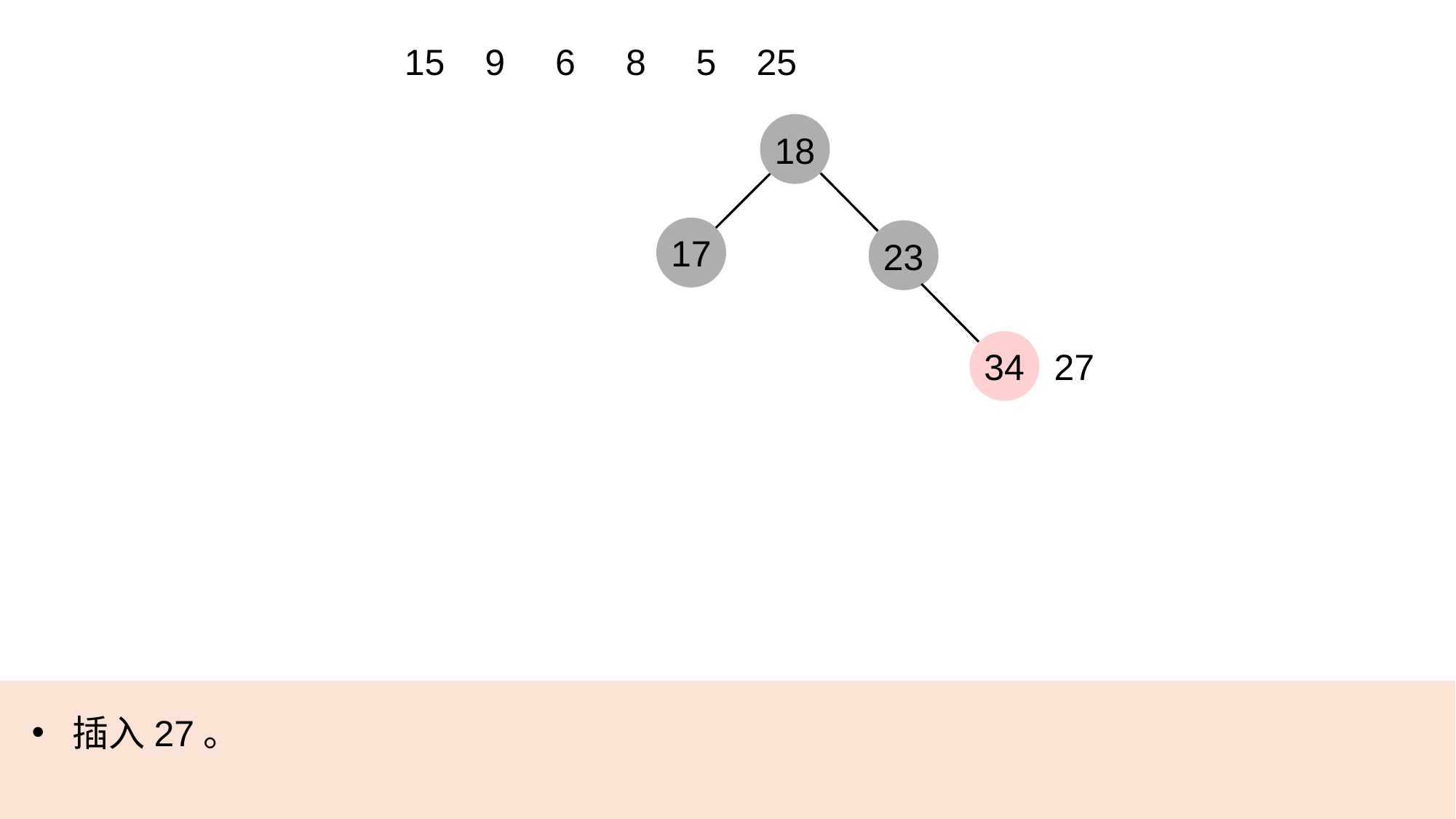

15
9
6
8
5
25

18

17
23

27
34

插入27。